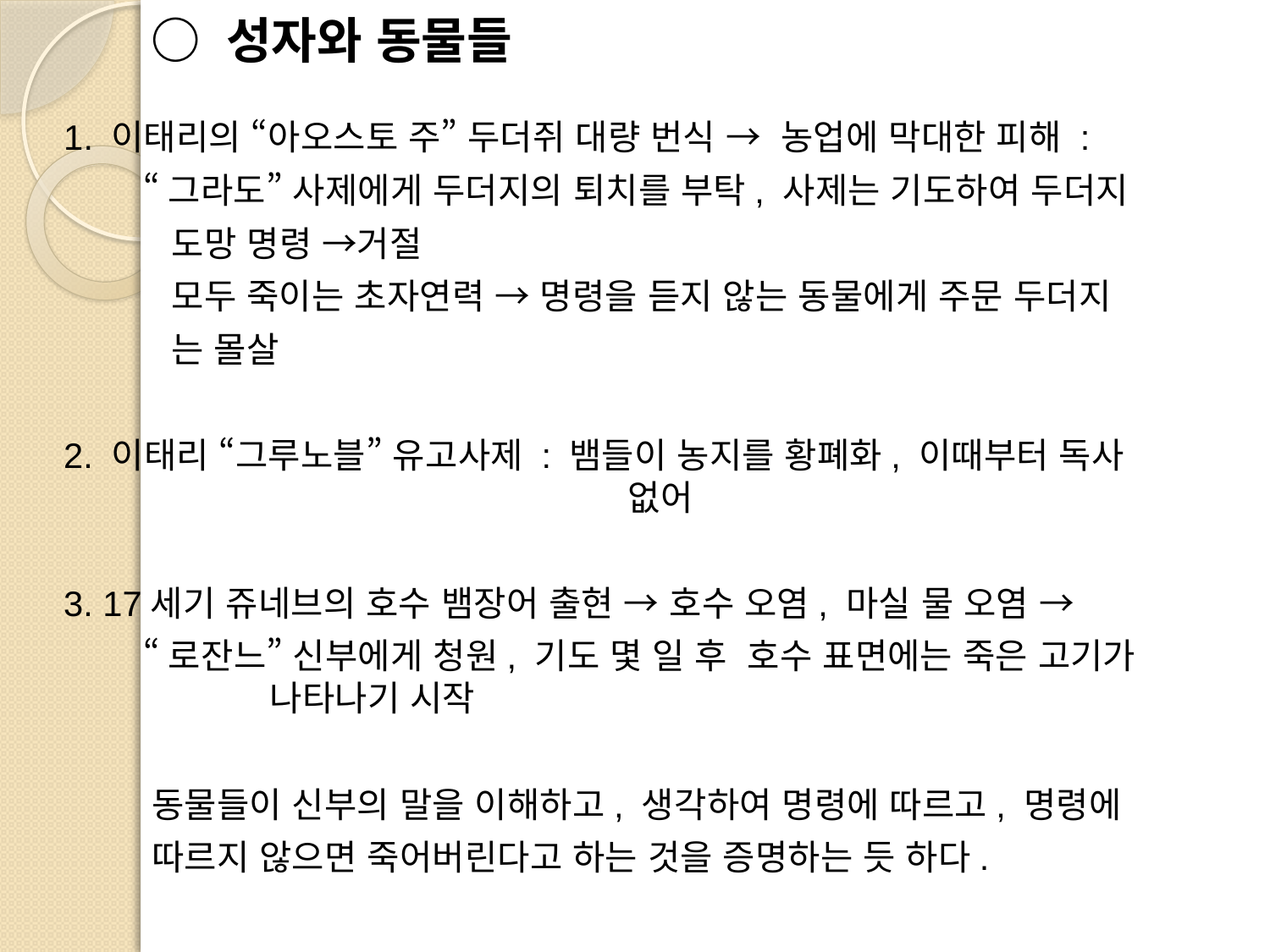

# ○ 성자와 동물들
1. 이태리의 “아오스토 주” 두더쥐 대량 번식 →  농업에 막대한 피해 :
        “그라도” 사제에게 두더지의 퇴치를 부탁, 사제는 기도하여 두더지
          도망 명령 →거절
          모두 죽이는 초자연력 → 명령을 듣지 않는 동물에게 주문 두더지
          는 몰살

2. 이태리 “그루노블” 유고사제 : 뱀들이 농지를 황폐화, 이때부터 독사  	                                        없어

3. 17세기 쥬네브의 호수 뱀장어 출현 → 호수 오염, 마실 물 오염 →
        “로잔느” 신부에게 청원, 기도 몇 일 후  호수 표면에는 죽은 고기가   	    나타나기 시작

        동물들이 신부의 말을 이해하고, 생각하여 명령에 따르고, 명령에
        따르지 않으면 죽어버린다고 하는 것을 증명하는 듯 하다.